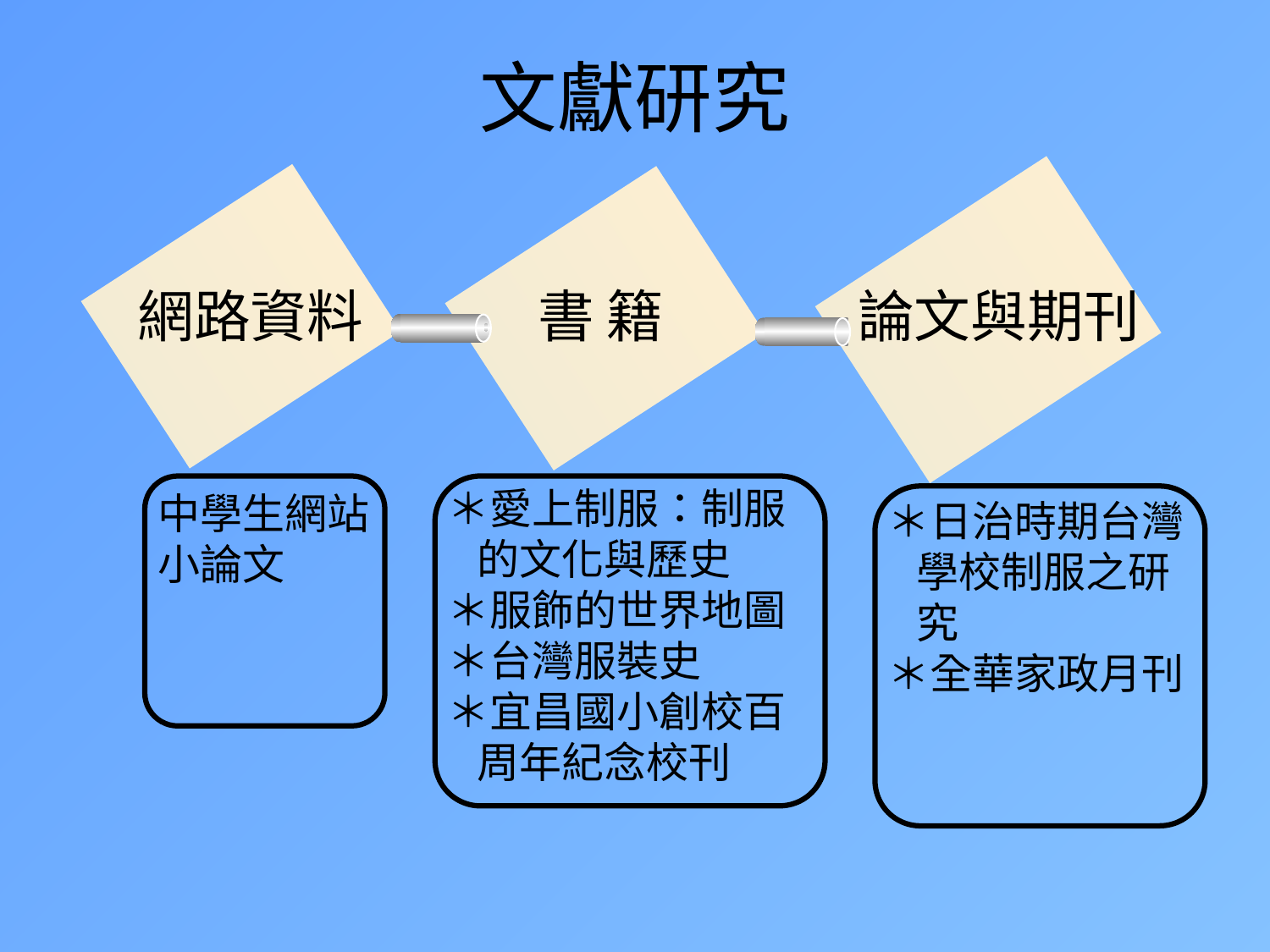

# 文獻研究

網路資料
書 籍
論文與期刊

＊愛上制服：制服
  的文化與歷史
＊服飾的世界地圖
＊台灣服裝史
＊宜昌國小創校百
  周年紀念校刊

中學生網站小論文

＊日治時期台灣
  學校制服之研
  究
＊全華家政月刊